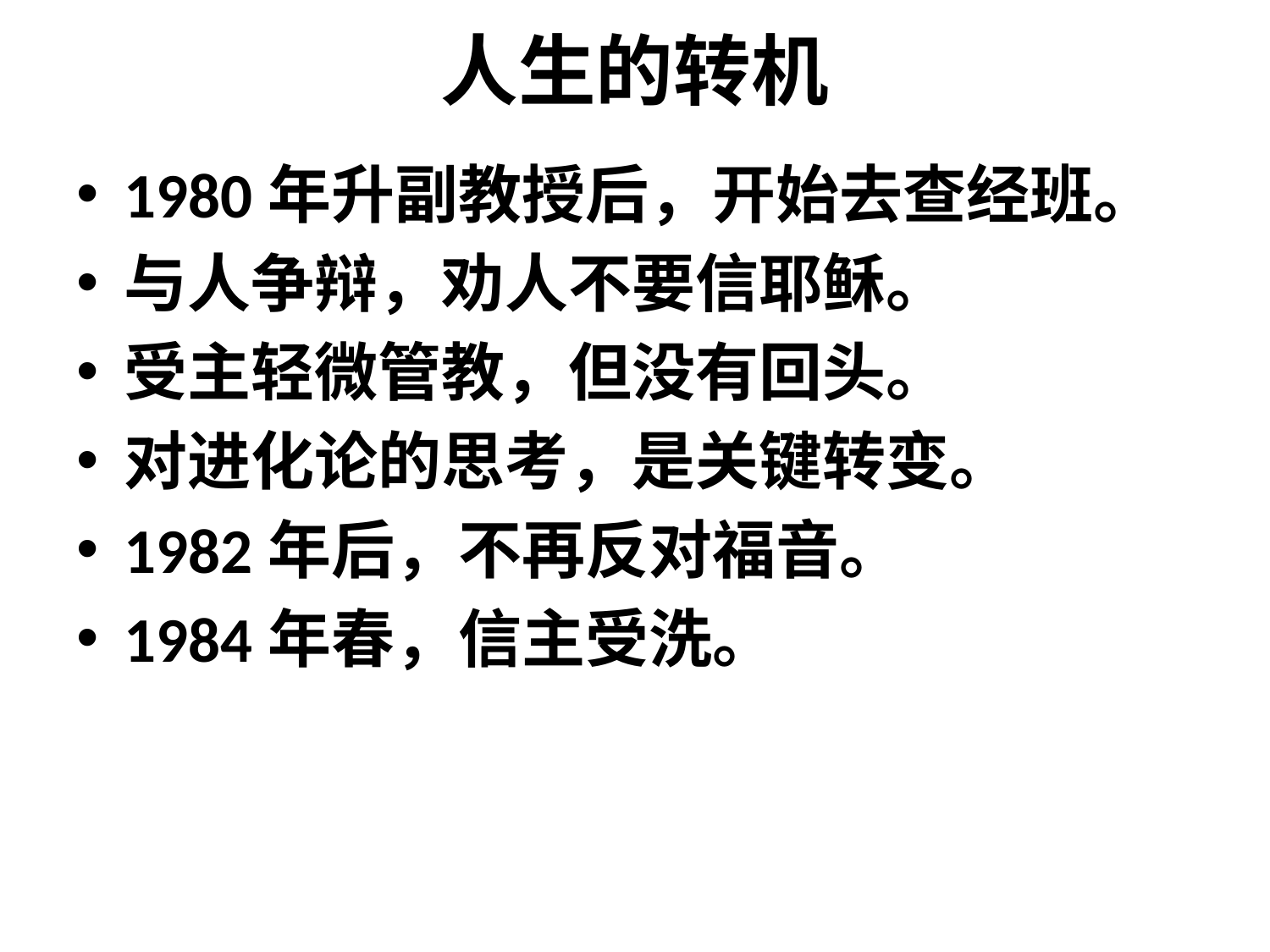

# 人生的转机
1980年升副教授后，开始去查经班。
与人争辩，劝人不要信耶稣。
受主轻微管教，但没有回头。
对进化论的思考，是关键转变。
1982年后，不再反对福音。
1984年春，信主受洗。